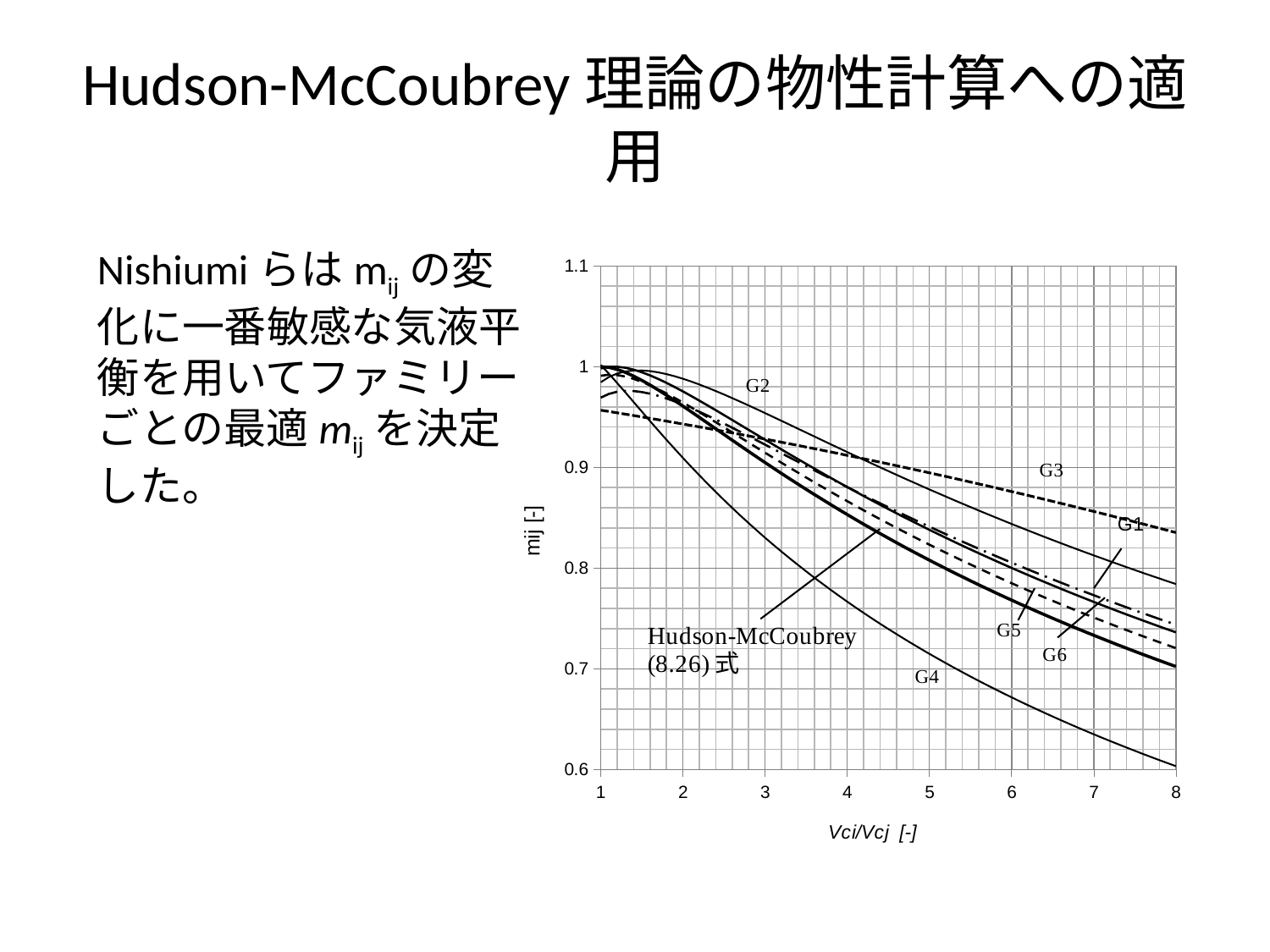

# Hudson-McCoubrey理論の物性計算への適用
Nishiumiらはmijの変化に一番敏感な気液平衡を用いてファミリーごとの最適mijを決定した。

### Chart

| Category | G1 | G2 | G3(2次関数） | G4 | G5 | G6 | 0.888685535 |
|---|---|---|---|---|---|---|---|